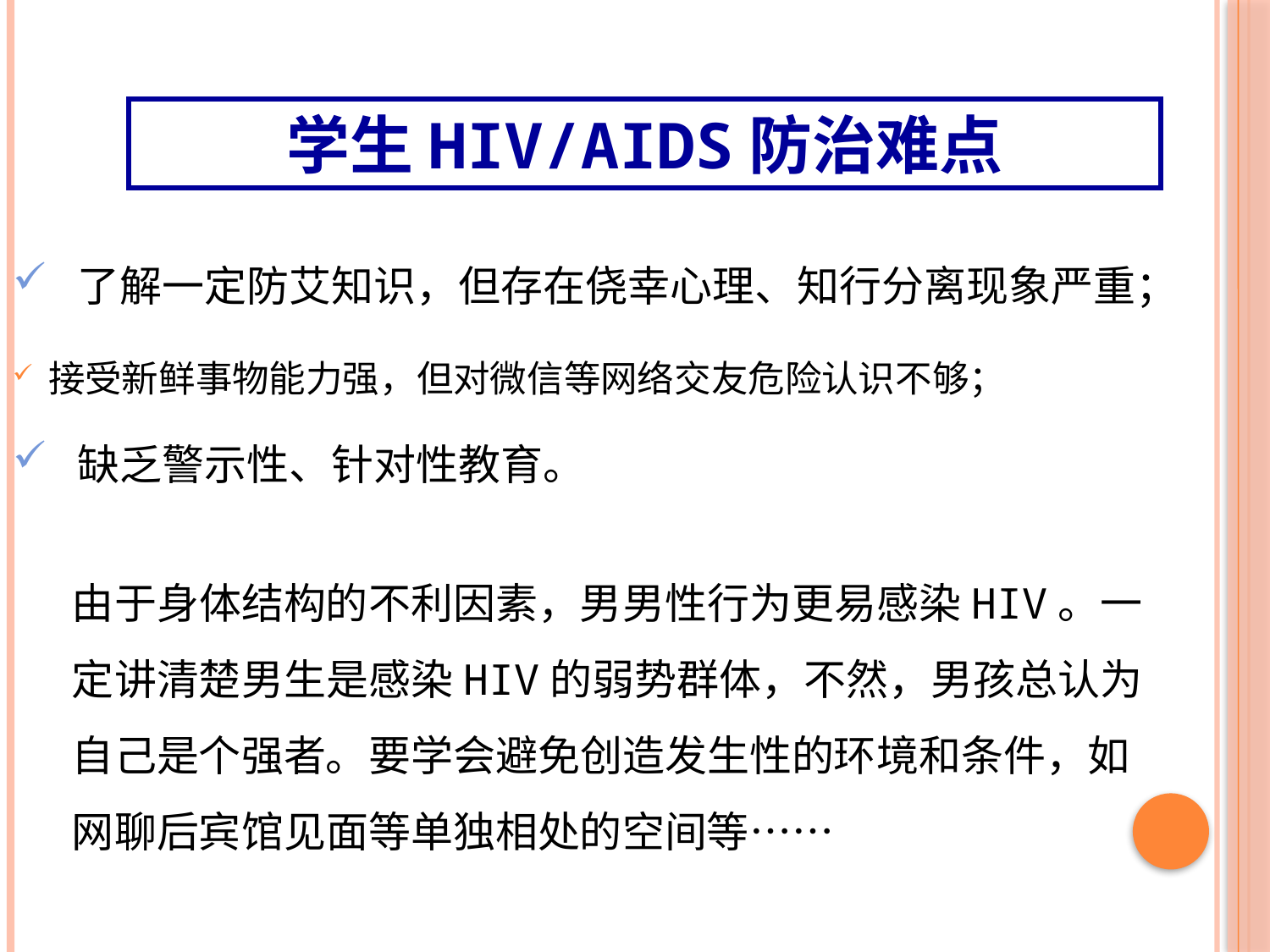

学生HIV/AIDS防治难点
了解一定防艾知识，但存在侥幸心理、知行分离现象严重；

接受新鲜事物能力强，但对微信等网络交友危险认识不够；
缺乏警示性、针对性教育。
由于身体结构的不利因素，男男性行为更易感染HIV。一定讲清楚男生是感染HIV的弱势群体，不然，男孩总认为自己是个强者。要学会避免创造发生性的环境和条件，如网聊后宾馆见面等单独相处的空间等……